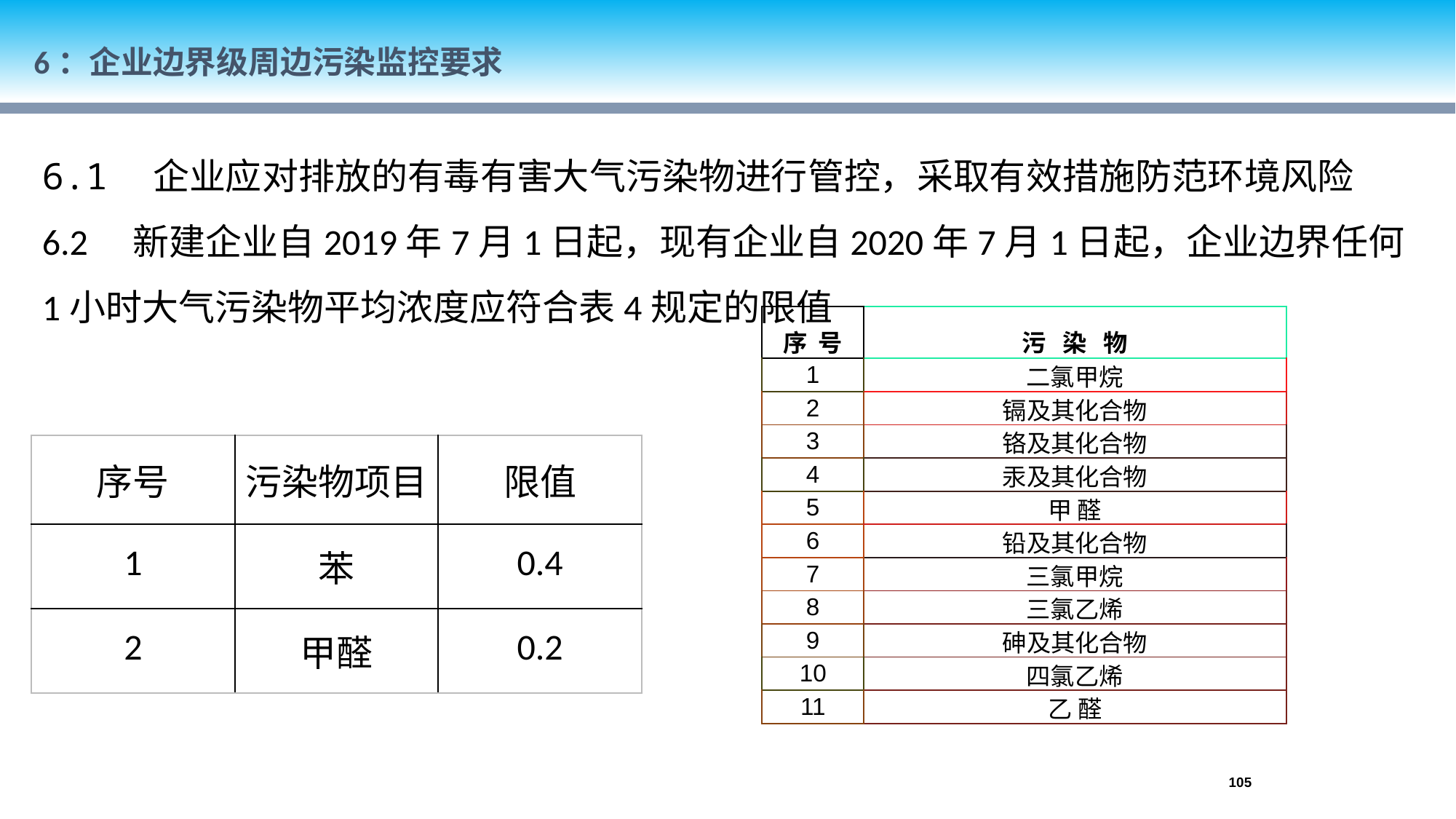

# 6：企业边界级周边污染监控要求
6.1　企业应对排放的有毒有害大气污染物进行管控，采取有效措施防范环境风险
6.2　新建企业自2019年7月1日起，现有企业自2020年7月1日起，企业边界任何1小时大气污染物平均浓度应符合表4规定的限值
| 序  号 | 污   染   物 |
| --- | --- |
| 1 | 二氯甲烷 |
| 2 | 镉及其化合物 |
| 3 | 铬及其化合物 |
| 4 | 汞及其化合物 |
| 5 | 甲 醛 |
| 6 | 铅及其化合物 |
| 7 | 三氯甲烷 |
| 8 | 三氯乙烯 |
| 9 | 砷及其化合物 |
| 10 | 四氯乙烯 |
| 11 | 乙 醛 |
| 序号 | 污染物项目 | 限值 |
| --- | --- | --- |
| 1 | 苯 | 0.4 |
| 2 | 甲醛 | 0.2 |
105